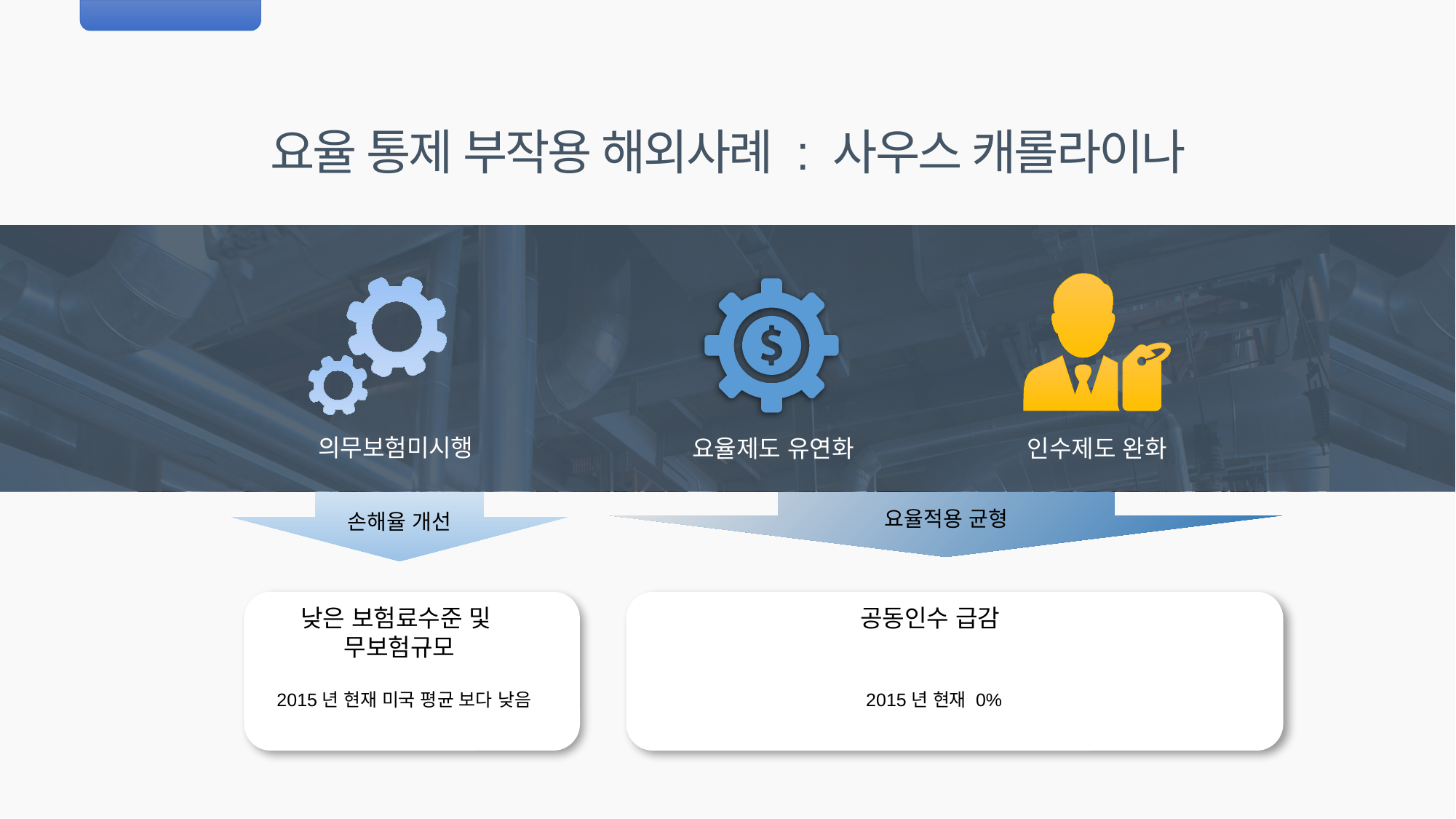

요율 통제 부작용 해외사례 : 사우스 캐롤라이나

의무보험미시행
요율제도 유연화
인수제도 완화
손해율 개선
요율적용 균형

낮은 보험료수준 및
무보험규모
2015년 현재 미국 평균 보다 낮음

공동인수 급감
2015년 현재 0%